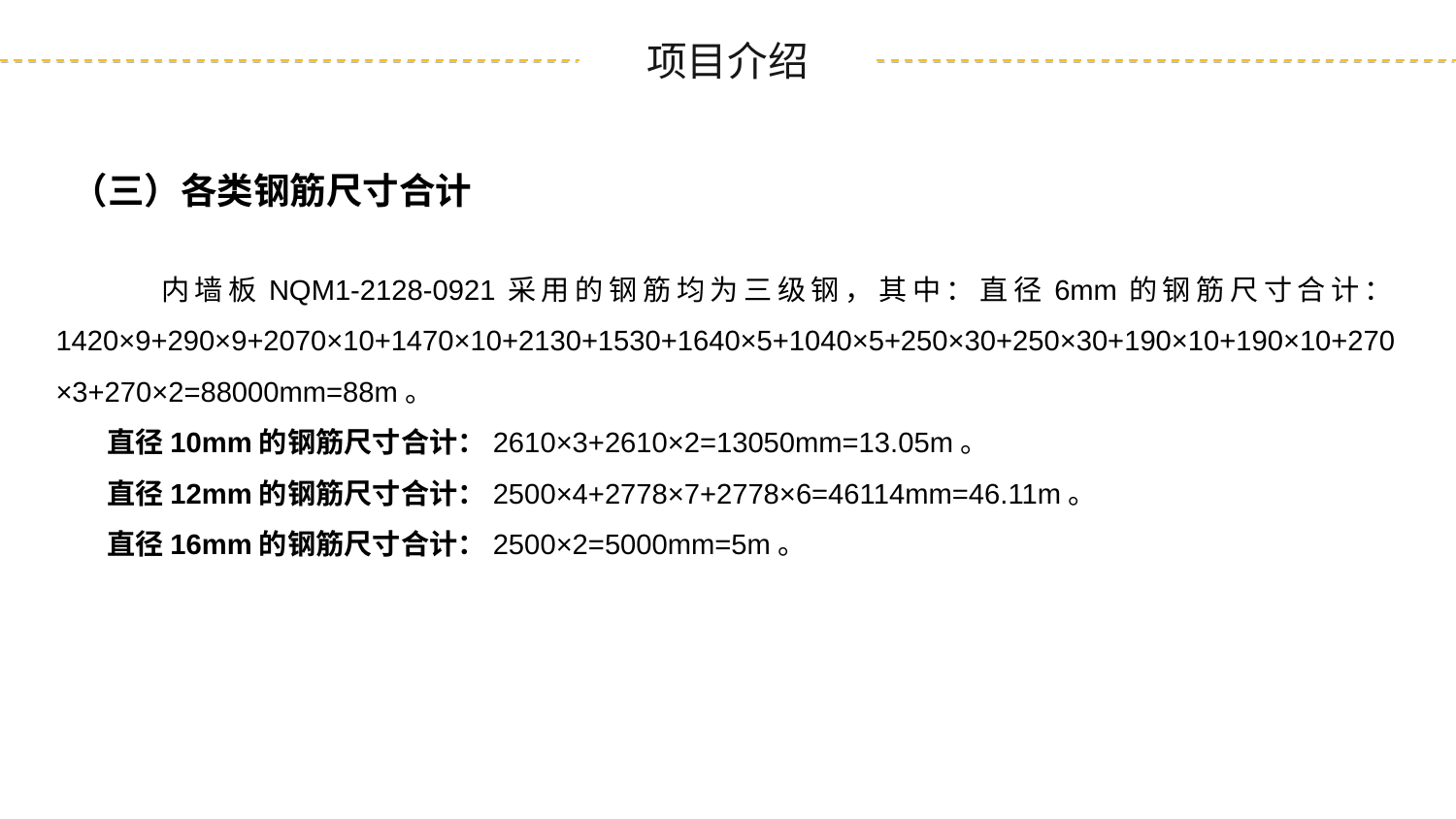

（三）各类钢筋尺寸合计
        内墙板NQM1-2128-0921采用的钢筋均为三级钢，其中：直径6mm的钢筋尺寸合计：1420×9+290×9+2070×10+1470×10+2130+1530+1640×5+1040×5+250×30+250×30+190×10+190×10+270×3+270×2=88000mm=88m。
       直径10mm的钢筋尺寸合计：2610×3+2610×2=13050mm=13.05m。
       直径12mm的钢筋尺寸合计：2500×4+2778×7+2778×6=46114mm=46.11m。
       直径16mm的钢筋尺寸合计：2500×2=5000mm=5m。